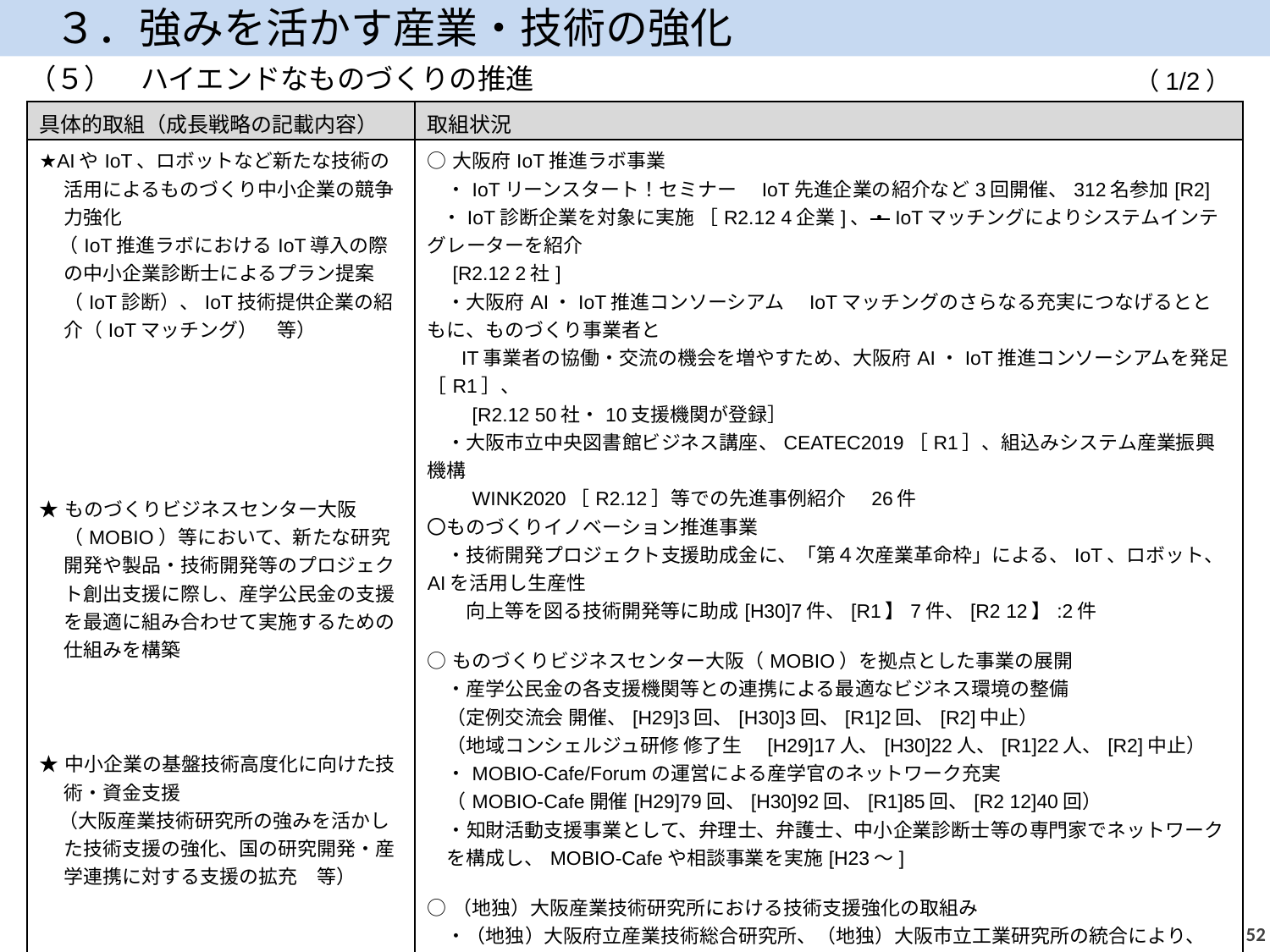

３．強みを活かす産業・技術の強化
（５）　ハイエンドなものづくりの推進
（1/2）
| 具体的取組（成長戦略の記載内容） | 取組状況 |
| --- | --- |
| ★AIやIoT、ロボットなど新たな技術の活用によるものづくり中小企業の競争力強化 　（IoT推進ラボにおけるIoT導入の際の中小企業診断士によるプラン提案（IoT診断）、IoT技術提供企業の紹介（IoTマッチング）　等） ★ものづくりビジネスセンター大阪（MOBIO）等において、新たな研究開発や製品・技術開発等のプロジェクト創出支援に際し、産学公民金の支援を最適に組み合わせて実施するための仕組みを構築 ★中小企業の基盤技術高度化に向けた技術・資金支援 　（大阪産業技術研究所の強みを活かした技術支援の強化、国の研究開発・産学連携に対する支援の拡充　等） | ○大阪府IoT推進ラボ事業 　・IoTリーンスタート！セミナー　IoT先進企業の紹介など3回開催、312名参加[R2] ・IoT診断企業を対象に実施 ［R2.12 4企業]、・IoTマッチングによりシステムインテグレーターを紹介　　 　[R2.12 2社] 　・大阪府AI・IoT推進コンソーシアム　IoTマッチングのさらなる充実につなげるとともに、ものづくり事業者と　　　　　　 　 IT事業者の協働・交流の機会を増やすため、大阪府AI・IoT推進コンソーシアムを発足［R1］、 　　[R2.12 50社・10支援機関が登録］ 　・大阪市立中央図書館ビジネス講座、CEATEC2019［R1］、組込みシステム産業振興機構　 　　WINK2020［R2.12］等での先進事例紹介　26件 〇ものづくりイノベーション推進事業 　・技術開発プロジェクト支援助成金に、「第４次産業革命枠」による、IoT、ロボット、AIを活用し生産性 　　向上等を図る技術開発等に助成[H30]7件、[R1】7件、[R2 12】:2件 ○ものづくりビジネスセンター大阪（MOBIO）を拠点とした事業の展開 　・産学公民金の各支援機関等との連携による最適なビジネス環境の整備 　（定例交流会 開催、[H29]3回、[H30]3回、[R1]2回、[R2]中止） 　（地域コンシェルジュ研修 修了生　[H29]17人、[H30]22人、[R1]22人、[R2]中止） 　・MOBIO-Cafe/Forumの運営による産学官のネットワーク充実 　（MOBIO-Cafe開催[H29]79回、[H30]92回、[R1]85回、[R2 12]40回） 　・知財活動支援事業として、弁理士、弁護士、中小企業診断士等の専門家でネットワーク 　を構成し、MOBIO-Cafeや相談事業を実施[H23～] ○（地独）大阪産業技術研究所における技術支援強化の取組み 　・（地独）大阪府立産業技術総合研究所、（地独）大阪市立工業研究所の統合により、 　 （地独）大阪産業技術研究所を設立。[H29.4] 　・（地独）大阪産業技術研究所による技術の高度化支援と、「スーパー公設試」をめざす取組みの 推進［H29～］ ○東北大学金属材料研究所と府の相互協力協定の締結[H18～]に基づく取組み 　・技術相談・セミナー等を通じ、金属系ものづくり企業の技術ニーズを把握し高度化を支援 |
52